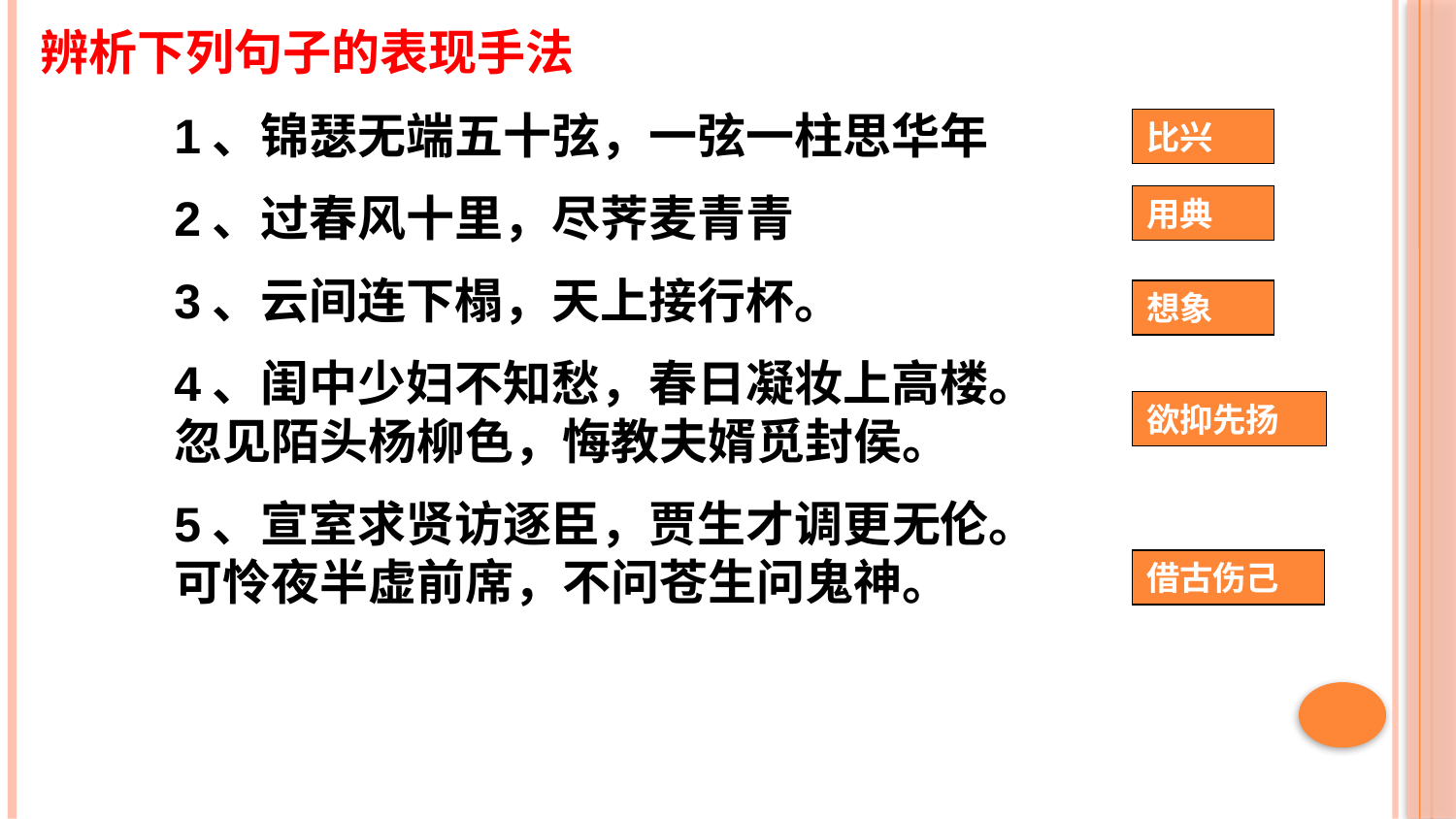

辨析下列句子的表现手法
1、锦瑟无端五十弦，一弦一柱思华年
2、过春风十里，尽荠麦青青
3、云间连下榻，天上接行杯。
4、闺中少妇不知愁，春日凝妆上高楼。忽见陌头杨柳色，悔教夫婿觅封侯。
5、宣室求贤访逐臣，贾生才调更无伦。可怜夜半虚前席，不问苍生问鬼神。
比兴
用典
想象
欲抑先扬
借古伤己